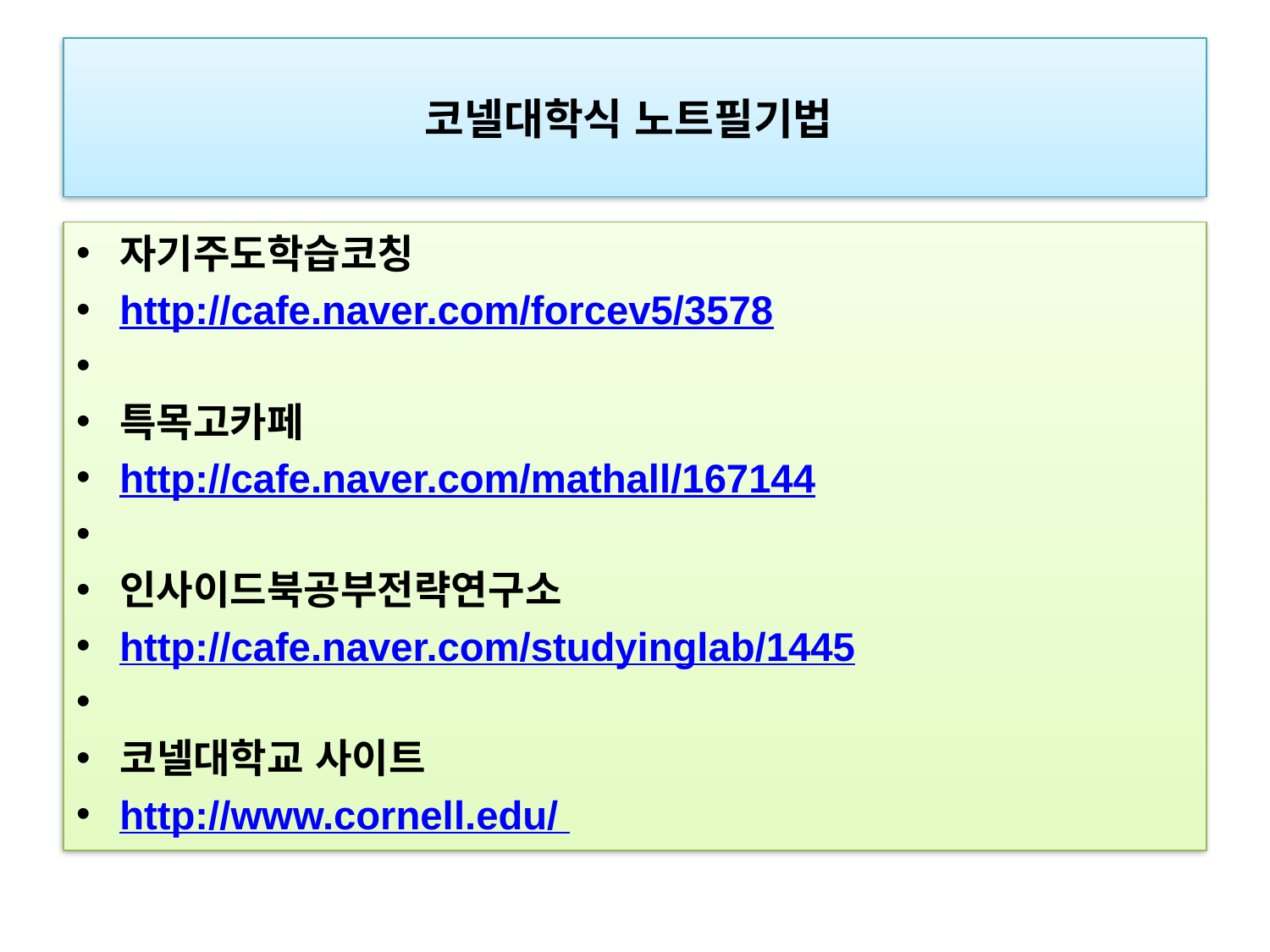

# 코넬대학식 노트필기법
자기주도학습코칭
http://cafe.naver.com/forcev5/3578

특목고카페
http://cafe.naver.com/mathall/167144

인사이드북공부전략연구소
http://cafe.naver.com/studyinglab/1445

코넬대학교 사이트
http://www.cornell.edu/